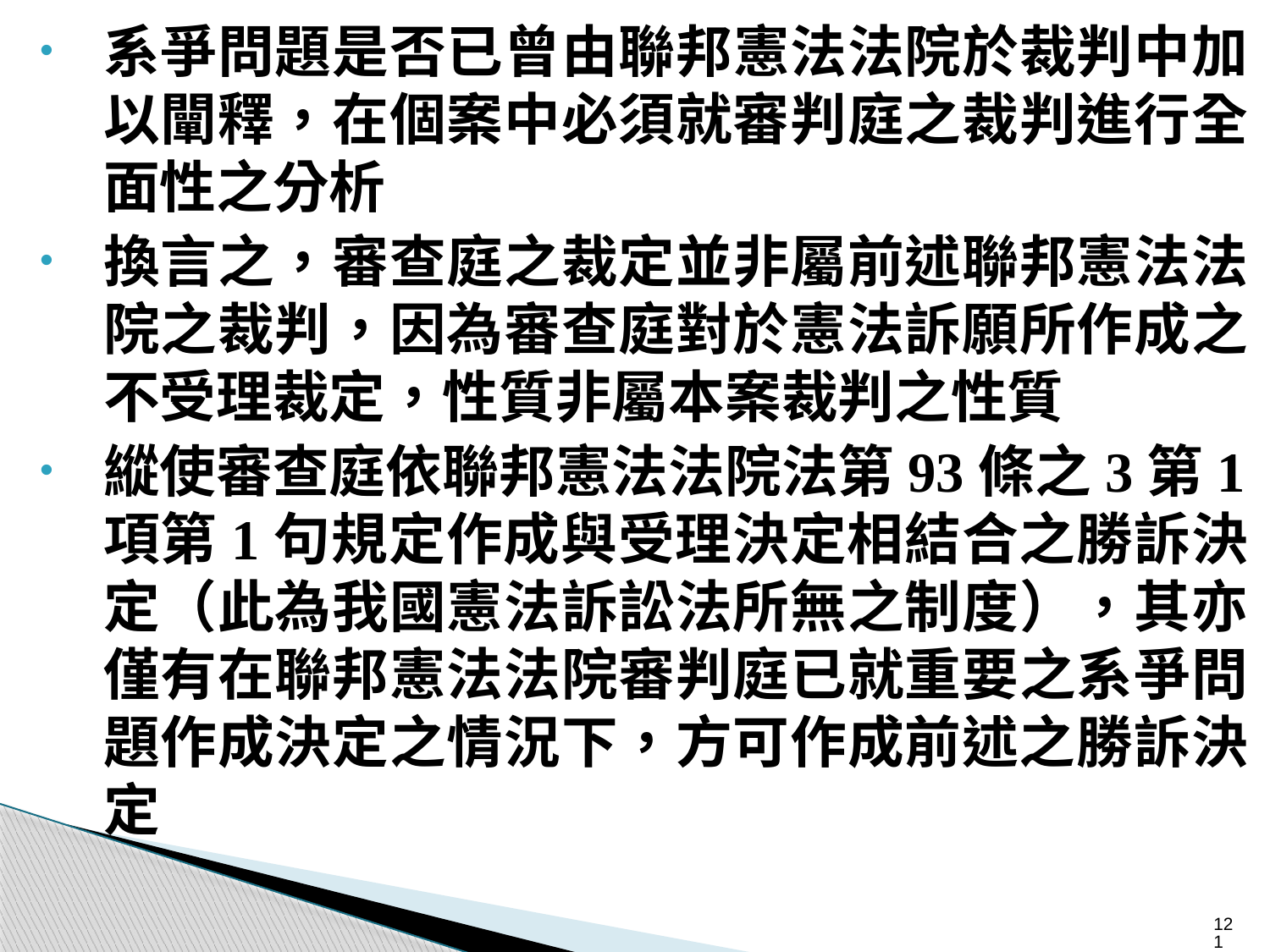

系爭問題是否已曾由聯邦憲法法院於裁判中加以闡釋，在個案中必須就審判庭之裁判進行全面性之分析
換言之，審查庭之裁定並非屬前述聯邦憲法法院之裁判，因為審查庭對於憲法訴願所作成之不受理裁定，性質非屬本案裁判之性質
縱使審查庭依聯邦憲法法院法第93條之3第1項第1句規定作成與受理決定相結合之勝訴決定（此為我國憲法訴訟法所無之制度），其亦僅有在聯邦憲法法院審判庭已就重要之系爭問題作成決定之情況下，方可作成前述之勝訴決定

121